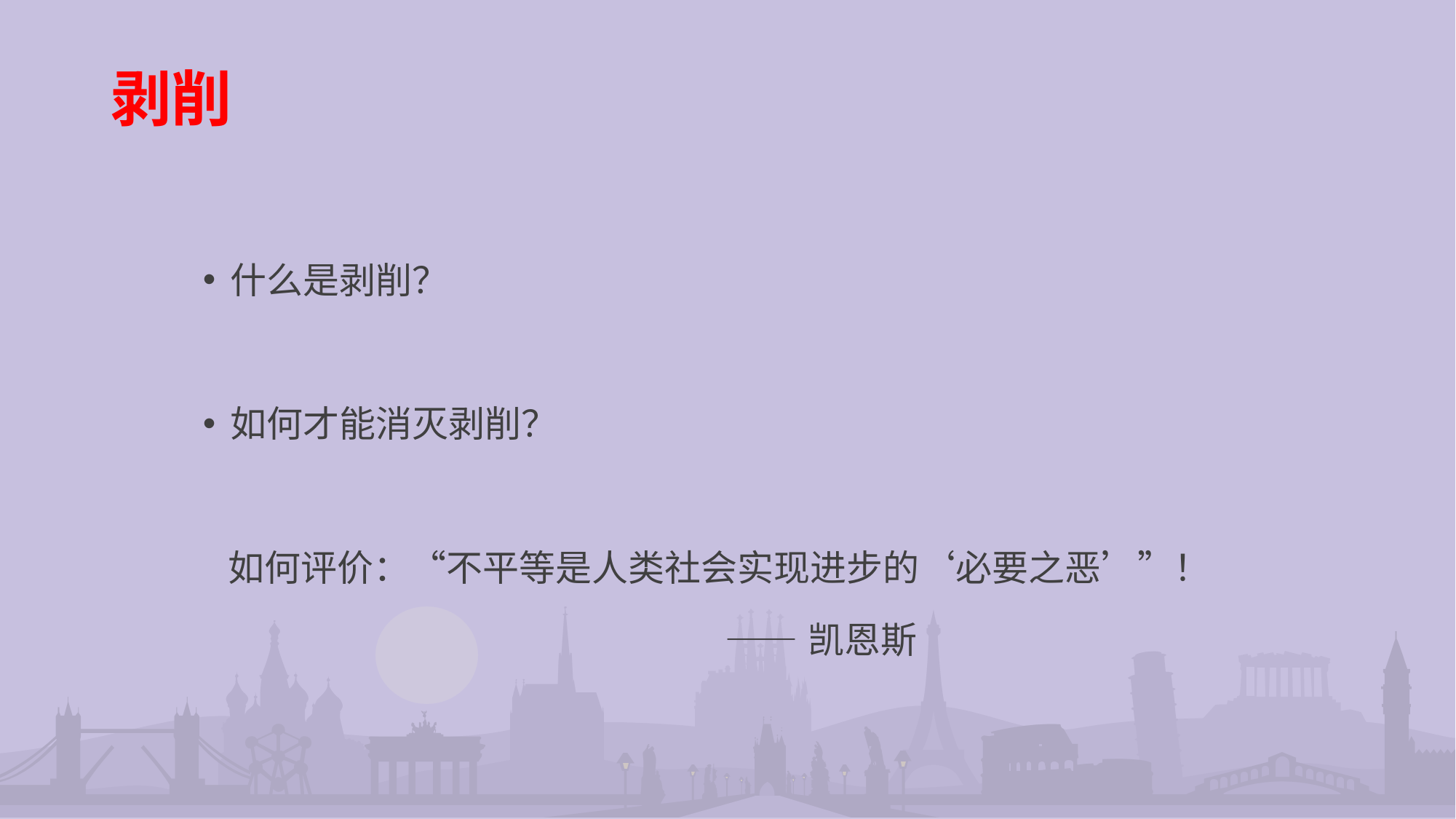

# 剥削
什么是剥削？

如何才能消灭剥削？

  如何评价：“不平等是人类社会实现进步的‘必要之恶’”！
                                                                ——凯恩斯